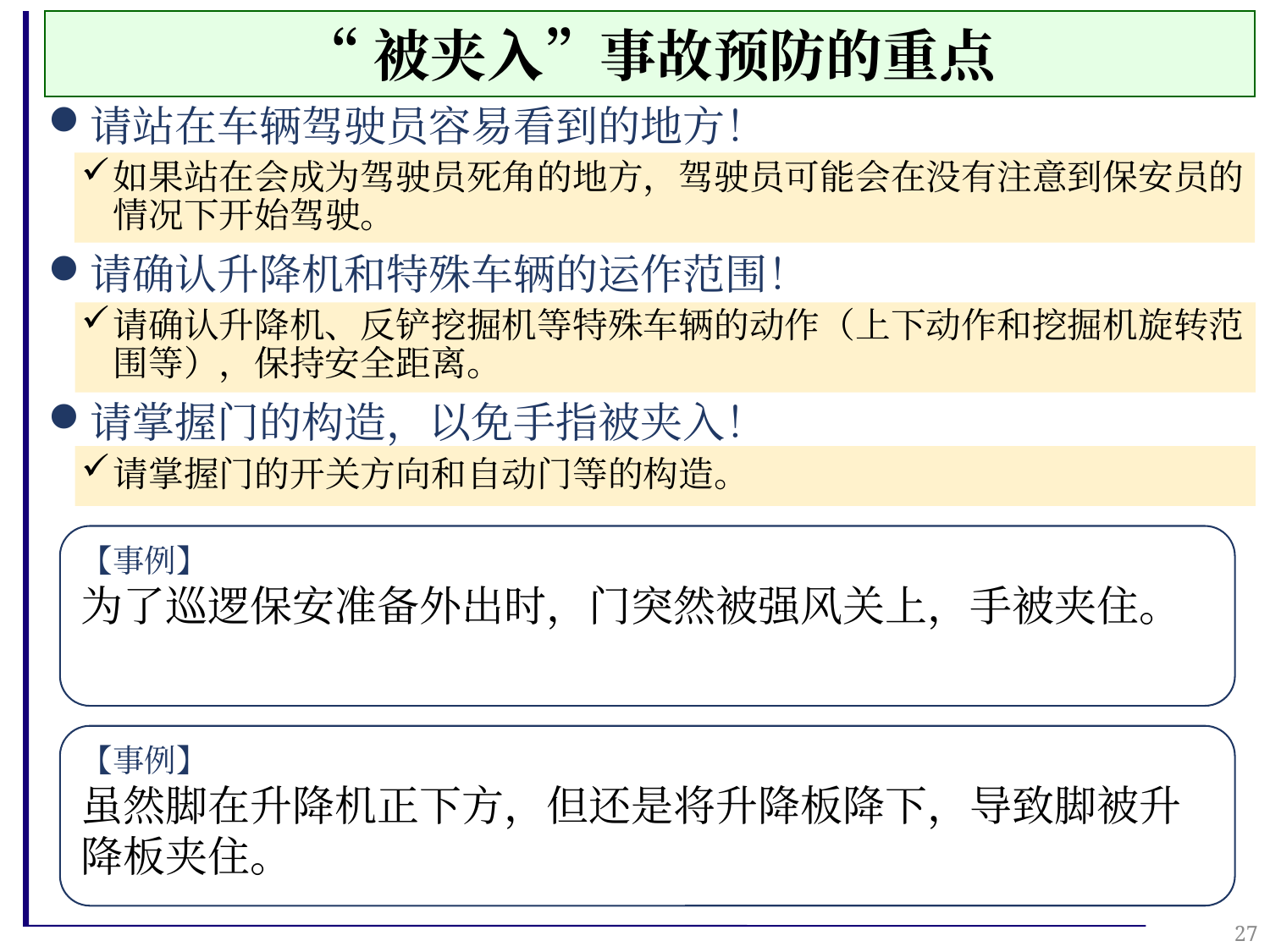

“被夹入”事故预防的重点
请站在车辆驾驶员容易看到的地方！
如果站在会成为驾驶员死角的地方，驾驶员可能会在没有注意到保安员的情况下开始驾驶。
请确认升降机和特殊车辆的运作范围！
请确认升降机、反铲挖掘机等特殊车辆的动作（上下动作和挖掘机旋转范围等），保持安全距离。
请掌握门的构造，以免手指被夹入！
请掌握门的开关方向和自动门等的构造。

【事例】
为了巡逻保安准备外出时，门突然被强风关上，手被夹住。
【事例】
虽然脚在升降机正下方，但还是将升降板降下，导致脚被升降板夹住。
27